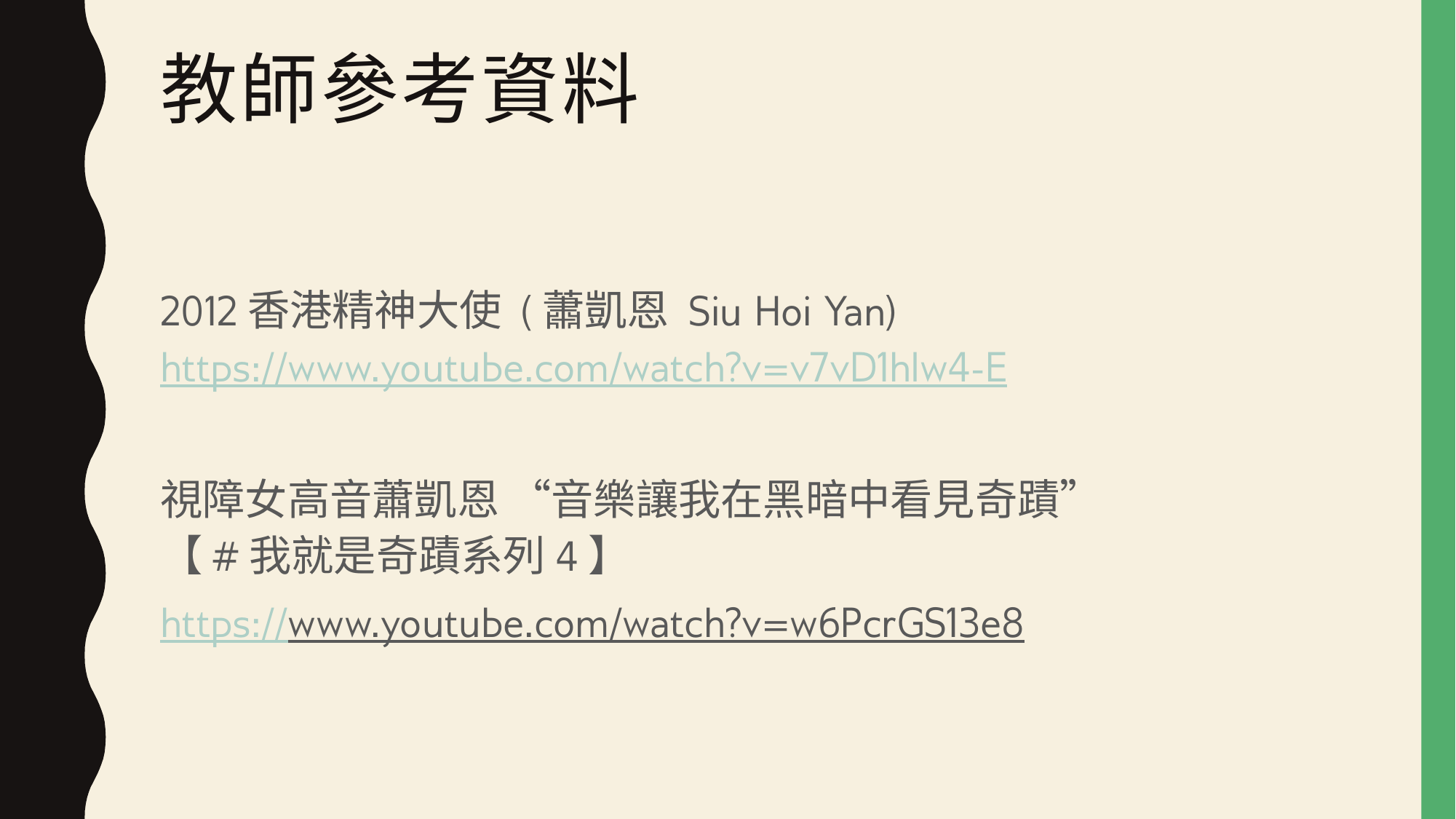

# 教師參考資料
2012香港精神大使 (蕭凱恩 Siu Hoi Yan)
https://www.youtube.com/watch?v=v7vD1hlw4-E

視障女高音蕭凱恩 “音樂讓我在黑暗中看見奇蹟”
【#我就是奇蹟系列4】
https://www.youtube.com/watch?v=w6PcrGS13e8